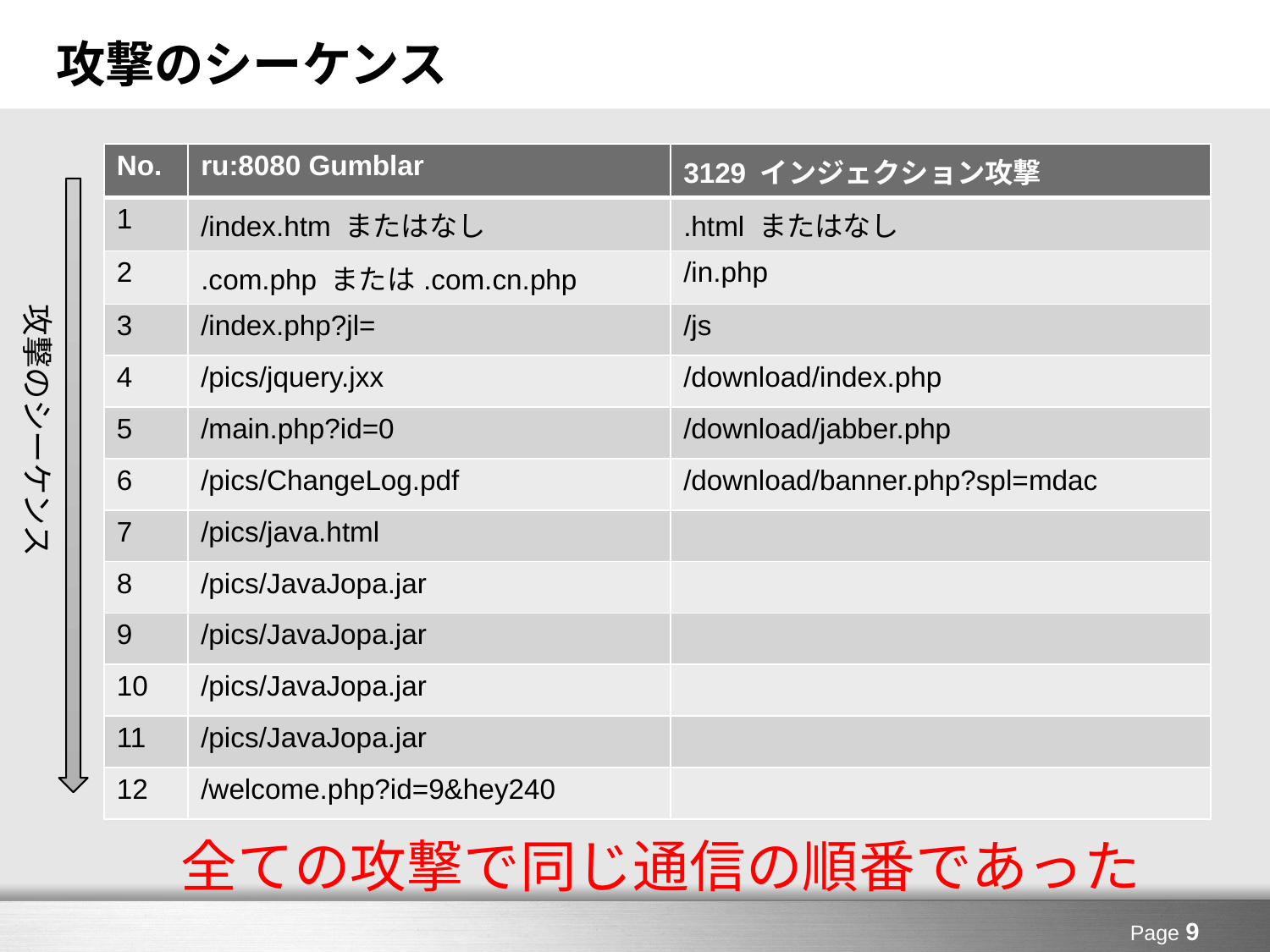

# 攻撃のシーケンス
| No. | ru:8080 Gumblar | 3129 インジェクション攻撃 |
| --- | --- | --- |
| 1 | /index.htm またはなし | .html またはなし |
| 2 | .com.php または.com.cn.php | /in.php |
| 3 | /index.php?jl= | /js |
| 4 | /pics/jquery.jxx | /download/index.php |
| 5 | /main.php?id=0 | /download/jabber.php |
| 6 | /pics/ChangeLog.pdf | /download/banner.php?spl=mdac |
| 7 | /pics/java.html |  |
| 8 | /pics/JavaJopa.jar |  |
| 9 | /pics/JavaJopa.jar |  |
| 10 | /pics/JavaJopa.jar |  |
| 11 | /pics/JavaJopa.jar |  |
| 12 | /welcome.php?id=9&hey240 |  |

攻撃のシーケンス
全ての攻撃で同じ通信の順番であった
Page 9